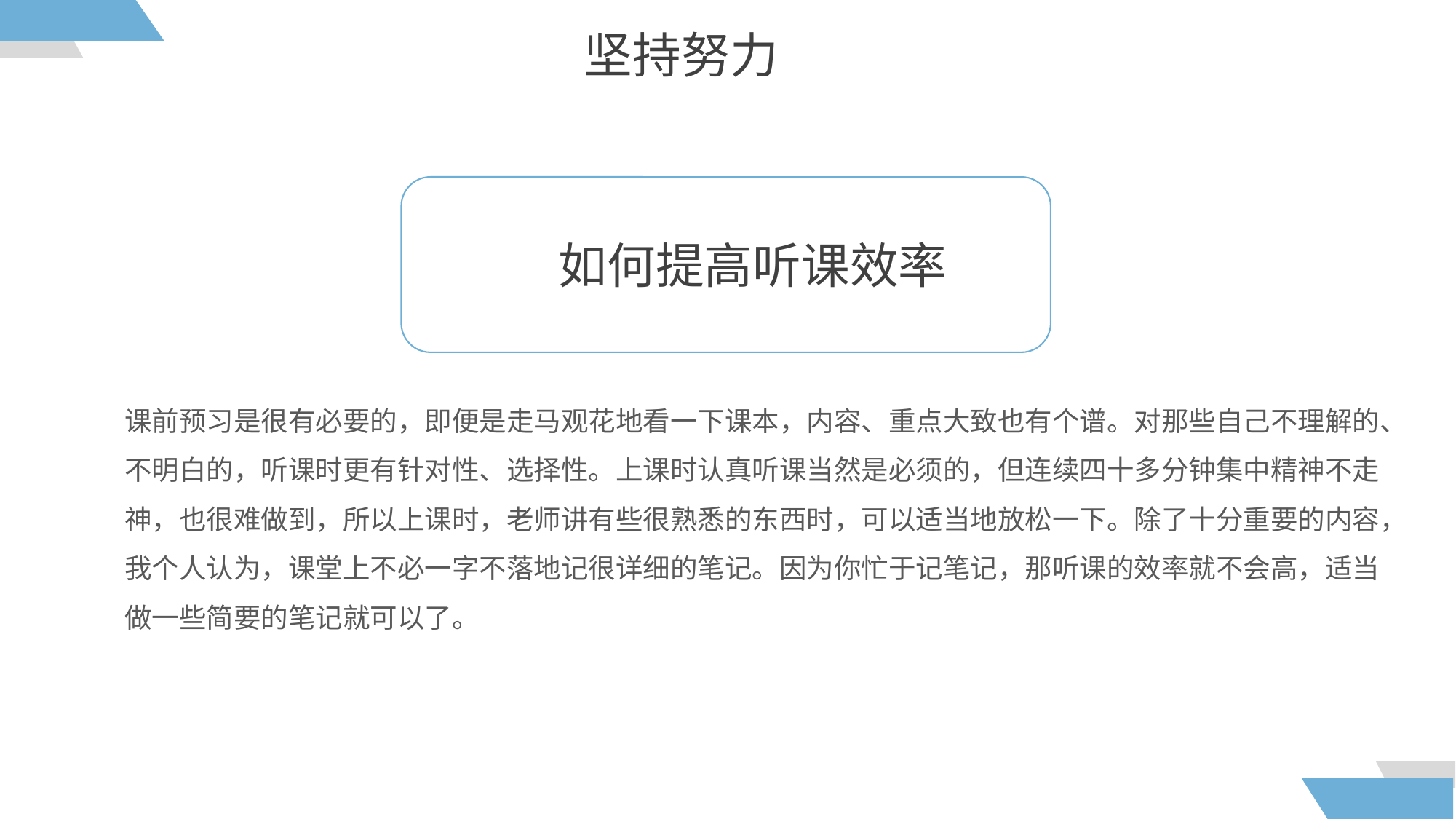

坚持努力

如何提高听课效率
课前预习是很有必要的，即便是走马观花地看一下课本，内容、重点大致也有个谱。对那些自己不理解的、不明白的，听课时更有针对性、选择性。上课时认真听课当然是必须的，但连续四十多分钟集中精神不走神，也很难做到，所以上课时，老师讲有些很熟悉的东西时，可以适当地放松一下。除了十分重要的内容，我个人认为，课堂上不必一字不落地记很详细的笔记。因为你忙于记笔记，那听课的效率就不会高，适当做一些简要的笔记就可以了。